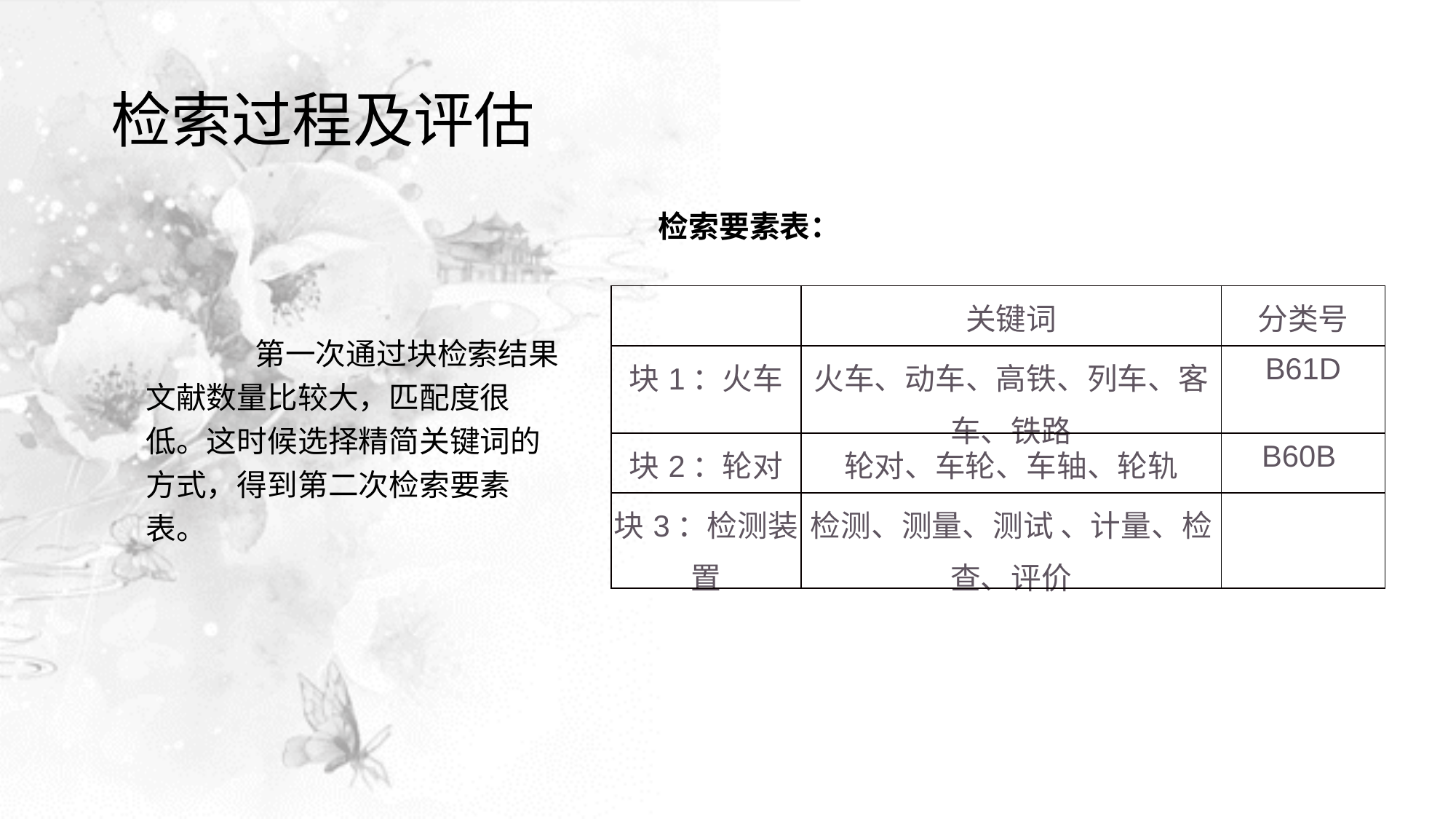

# 检索过程及评估
检索要素表：
	第一次通过块检索结果文献数量比较大，匹配度很低。这时候选择精简关键词的方式，得到第二次检索要素表。
|  | 关键词 | 分类号 |
| --- | --- | --- |
| 块1：火车 | 火车、动车、高铁、列车、客车、铁路 | B61D |
| 块2：轮对 | 轮对、车轮、车轴、轮轨 | B60B |
| 块3：检测装置 | 检测、测量、测试 、计量、检查、评价 |  |